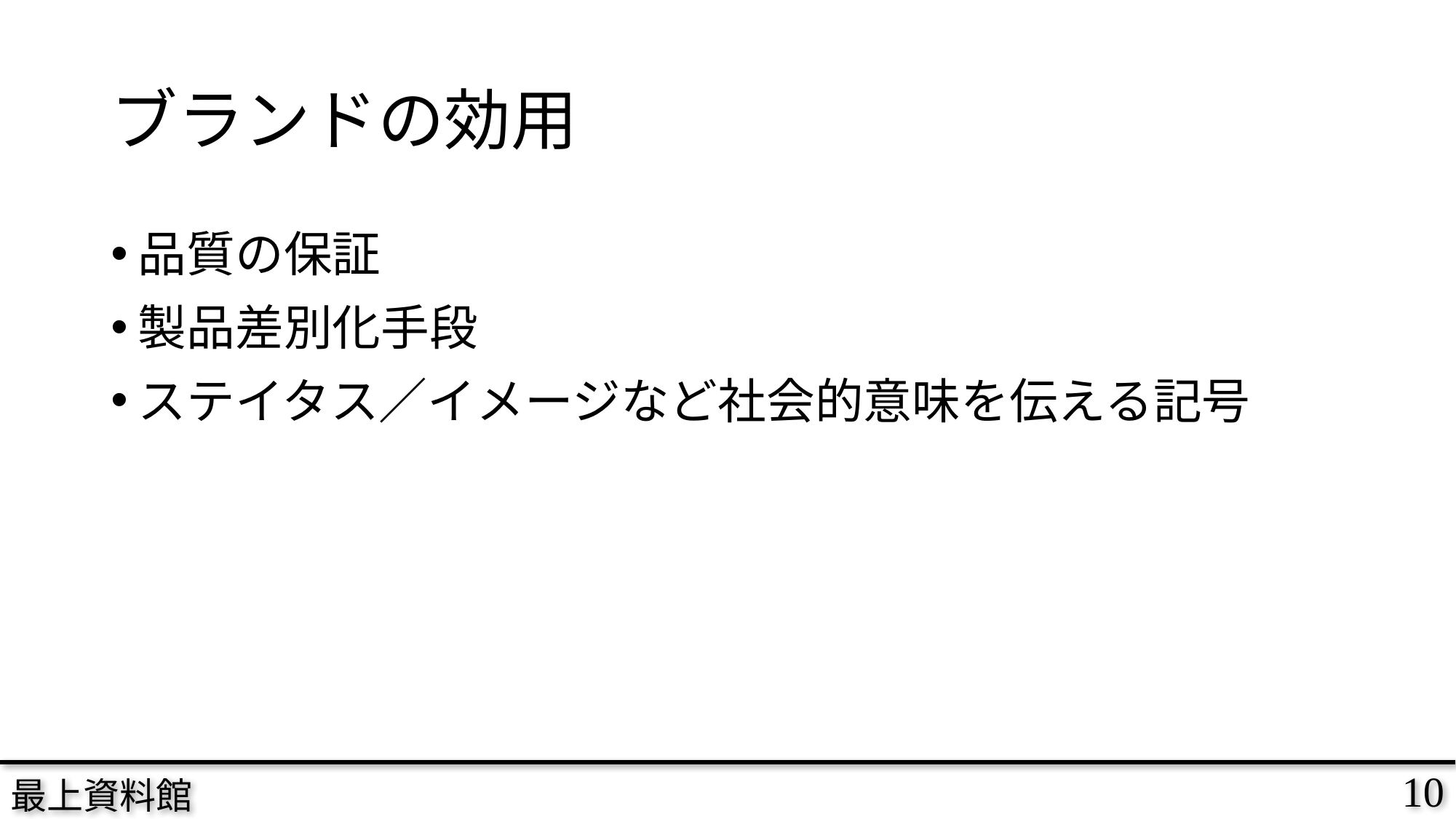

# ブランドの効用
品質の保証
製品差別化手段
ステイタス／イメージなど社会的意味を伝える記号